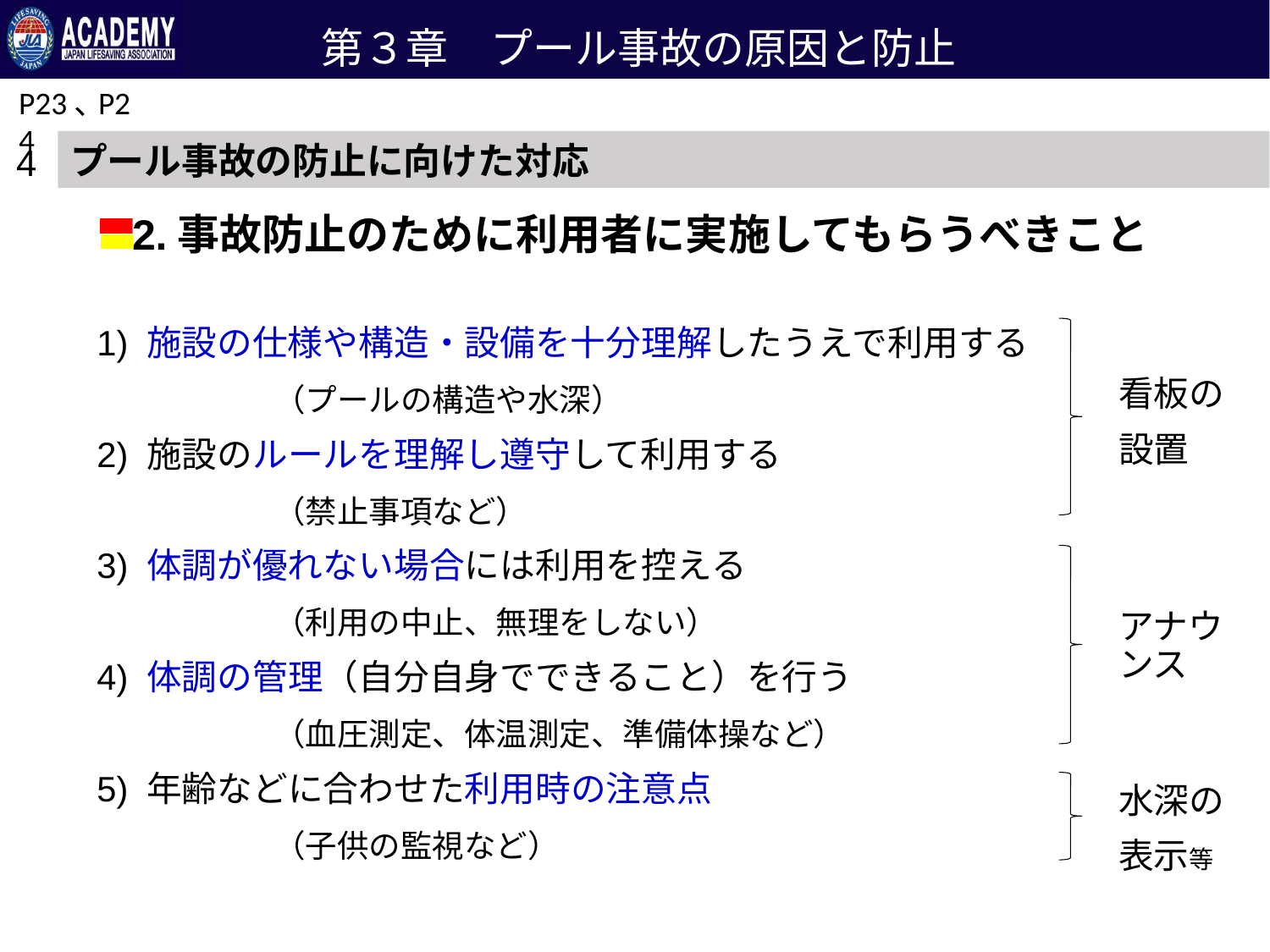

第３章　プール事故の原因と防止
P23､P24
プール事故の防止に向けた対応
4
2.事故防止のために利用者に実施してもらうべきこと

1) 施設の仕様や構造・設備を十分理解したうえで利用する
　　　　　（プールの構造や水深）
2) 施設のルールを理解し遵守して利用する
　　　　　（禁止事項など）
3) 体調が優れない場合には利用を控える
　　　　　（利用の中止、無理をしない）
4) 体調の管理（自分自身でできること）を行う
　　　　　（血圧測定、体温測定、準備体操など）
5) 年齢などに合わせた利用時の注意点
　　　　　（子供の監視など）
看板の
設置

アナウンス

水深の
表示等